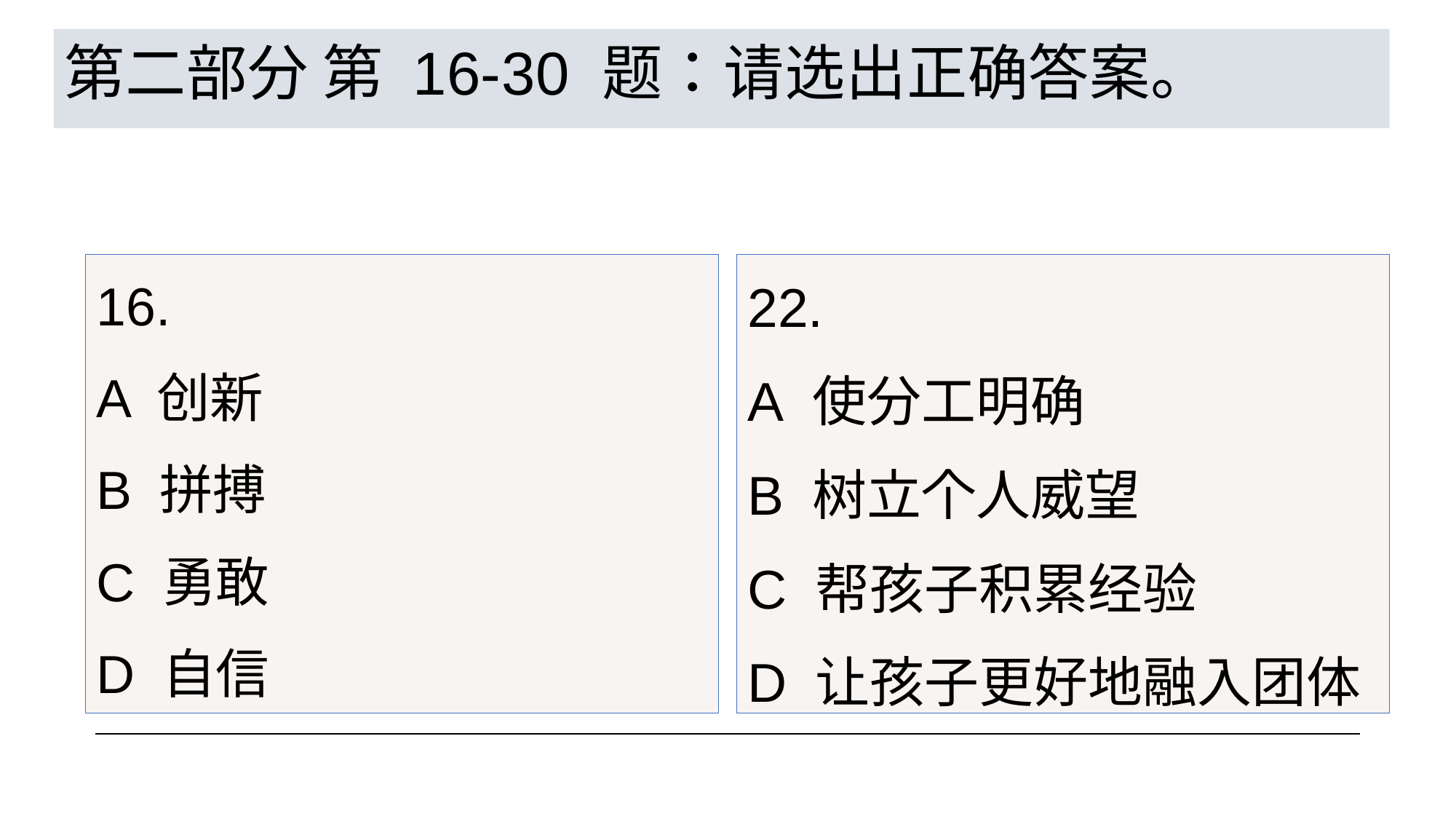

# 第二部分 第 16-30 题：请选出正确答案。
16.
A 创新
B 拼搏
C 勇敢
D 自信
22.
A 使分工明确
B 树立个人威望
C 帮孩子积累经验
D 让孩子更好地融入团体